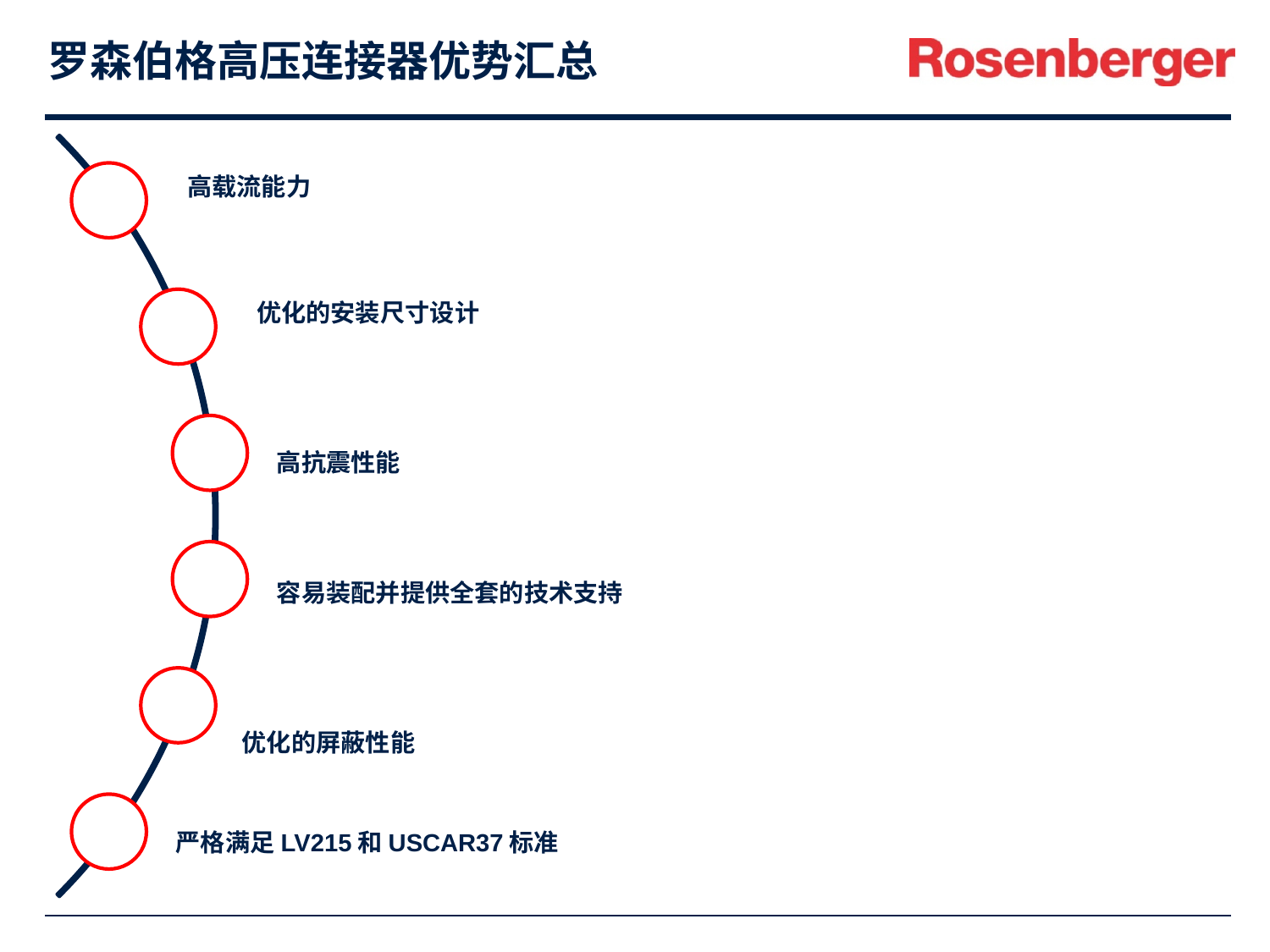

# 罗森伯格高压连接器优势汇总
 高载流能力
 优化的安装尺寸设计
高抗震性能
容易装配并提供全套的技术支持
优化的屏蔽性能
严格满足LV215和USCAR37标准